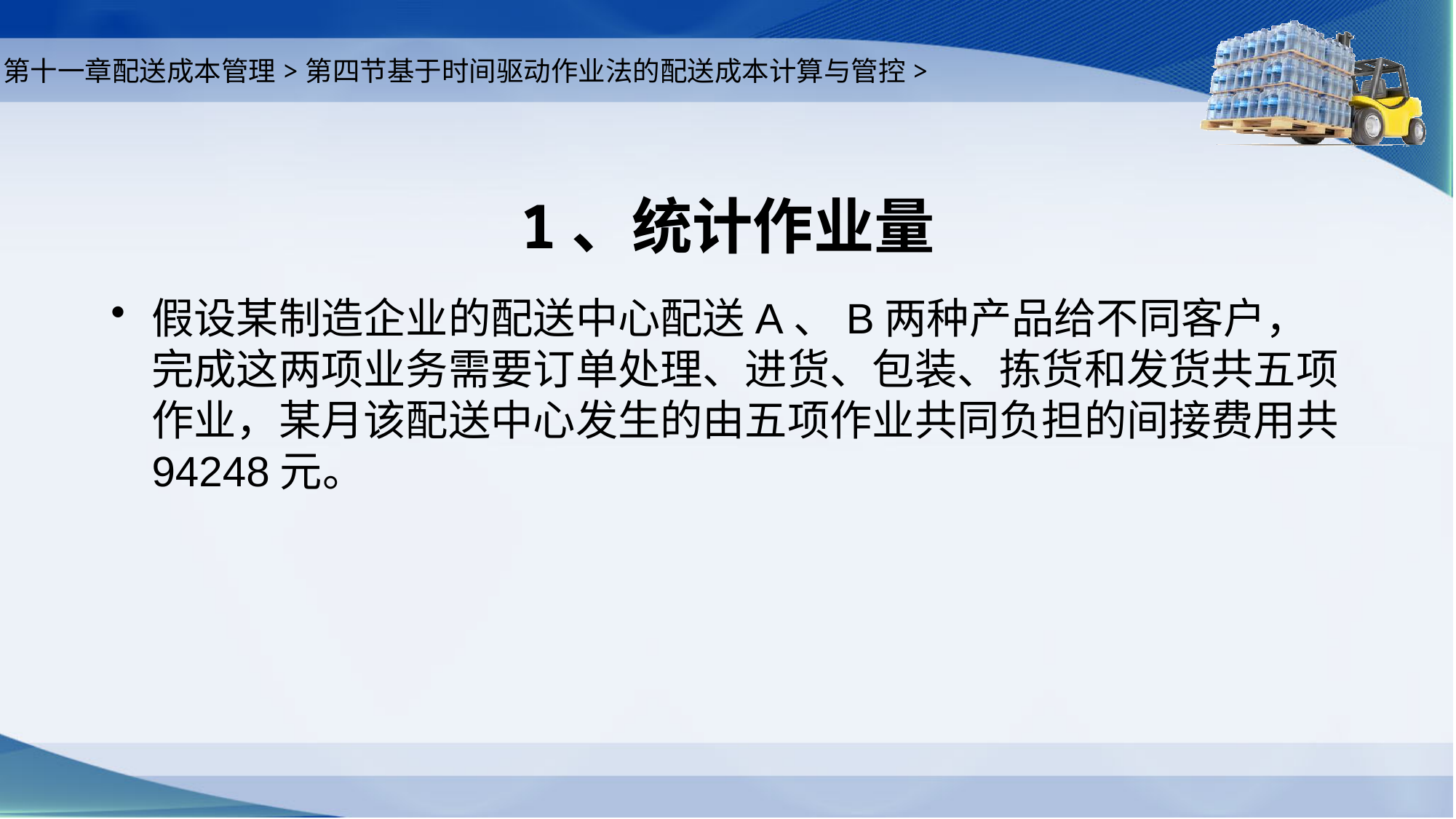

第十一章配送成本管理>第四节基于时间驱动作业法的配送成本计算与管控>
# 1、统计作业量
假设某制造企业的配送中心配送A、B两种产品给不同客户，完成这两项业务需要订单处理、进货、包装、拣货和发货共五项作业，某月该配送中心发生的由五项作业共同负担的间接费用共94248元。